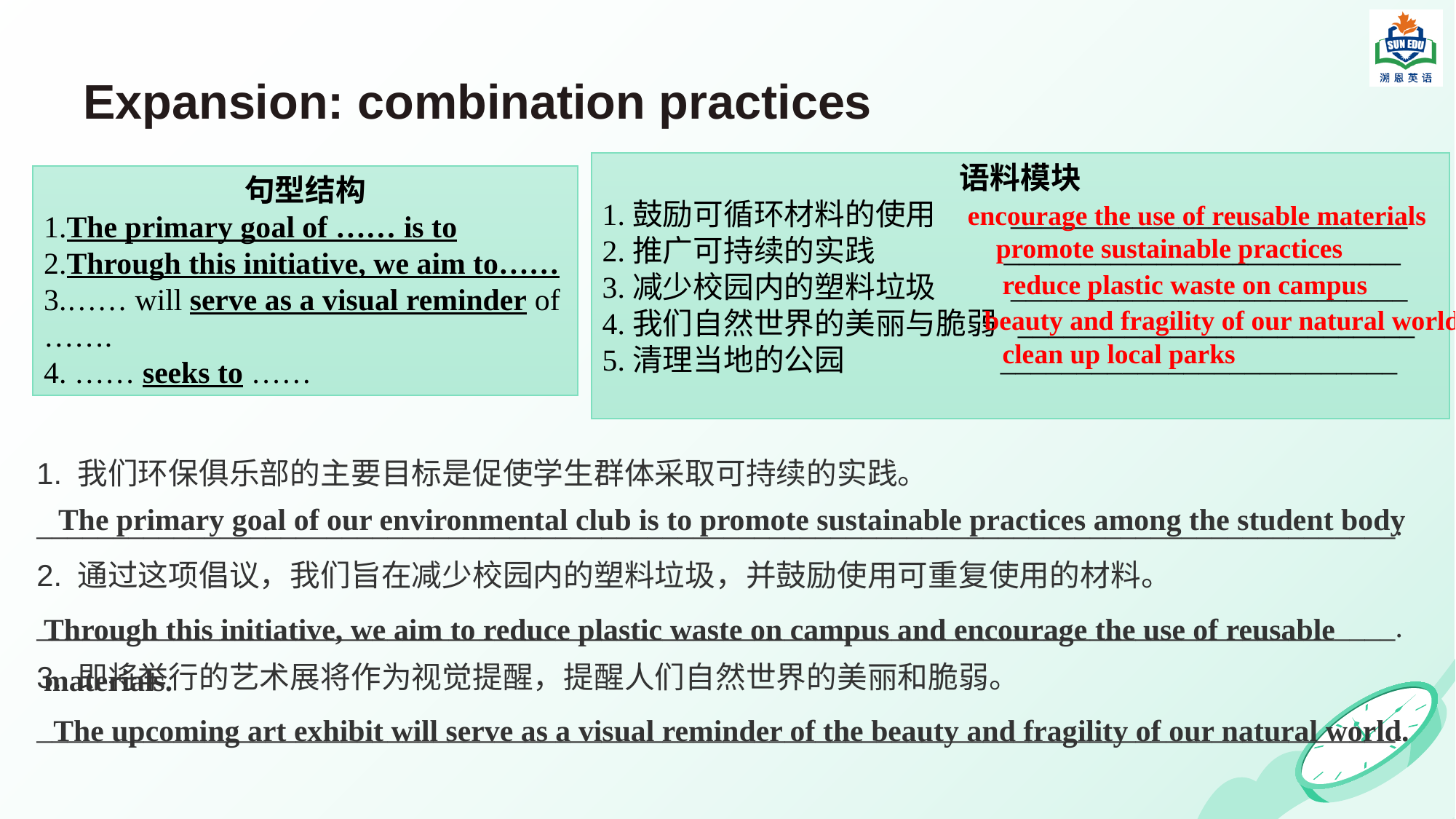

# Expansion: combination practices
语料模块
1.鼓励可循环材料的使用          __________________________
2.推广可持续的实践                  __________________________
3.减少校园内的塑料垃圾          __________________________
4.我们自然世界的美丽与脆弱  __________________________
5.清理当地的公园                      __________________________

句型结构
1.The primary goal of …… is to
2.Through this initiative, we aim to……
3.…… will serve as a visual reminder of …….
4. …… seeks to ……
encourage the use of reusable materials
promote sustainable practices
reduce plastic waste on campus
beauty and fragility of our natural world
clean up local parks
1. 我们环保俱乐部的主要目标是促使学生群体采取可持续的实践。
_________________________________________________________________________________________.
2. 通过这项倡议，我们旨在减少校园内的塑料垃圾，并鼓励使用可重复使用的材料。
_________________________________________________________________________________________.
3. 即将举行的艺术展将作为视觉提醒，提醒人们自然世界的美丽和脆弱。
_________________________________________________________________________________________.
The primary goal of our environmental club is to promote sustainable practices among the student body

Through this initiative, we aim to reduce plastic waste on campus and encourage the use of reusable materials.
The upcoming art exhibit will serve as a visual reminder of the beauty and fragility of our natural world.